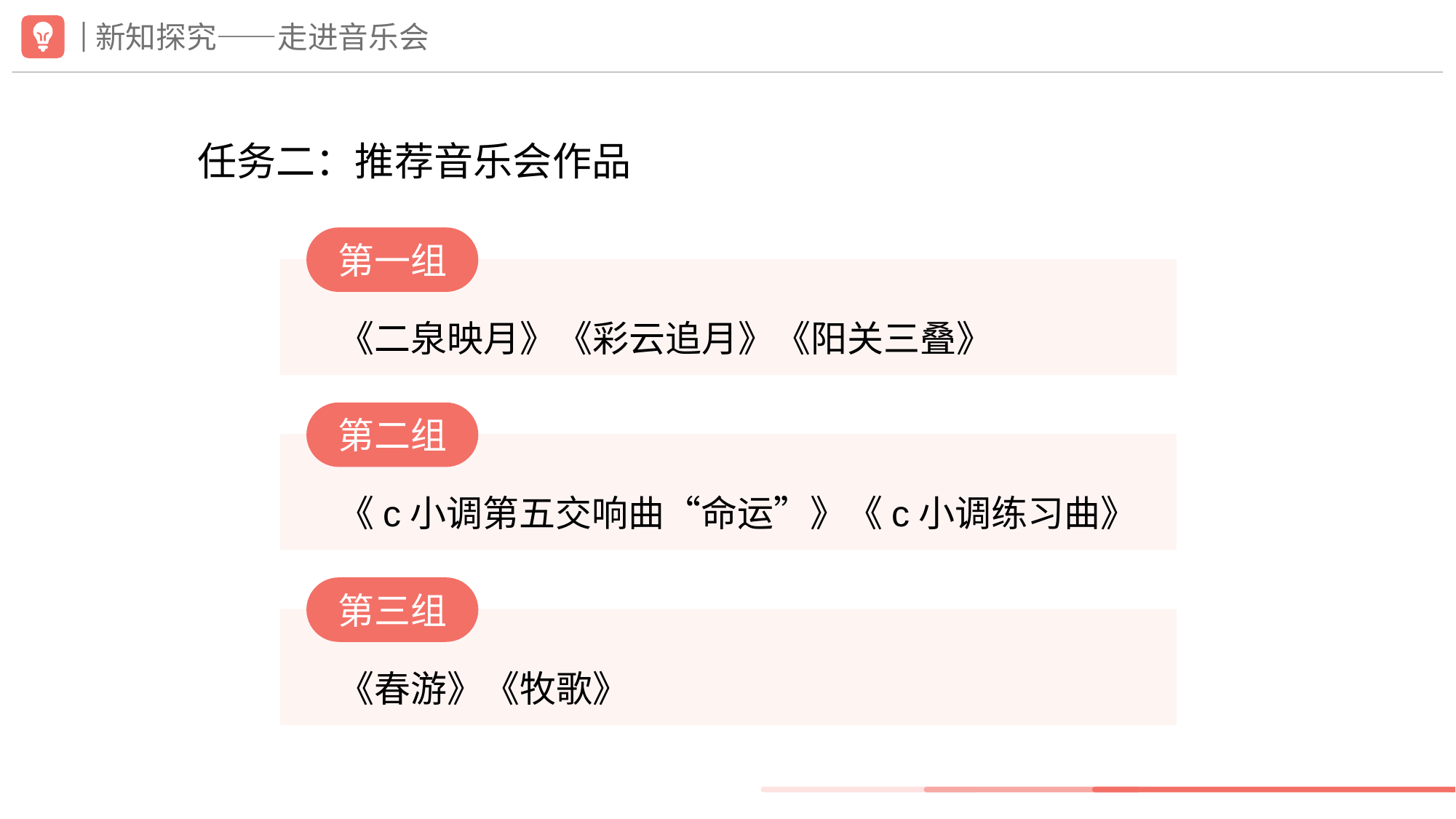

新知探究——走进音乐会

　　任务二：推荐音乐会作品

第一组

《二泉映月》《彩云追月》《阳关三叠》

第二组

《c小调第五交响曲“命运”》《c小调练习曲》

第三组

《春游》《牧歌》